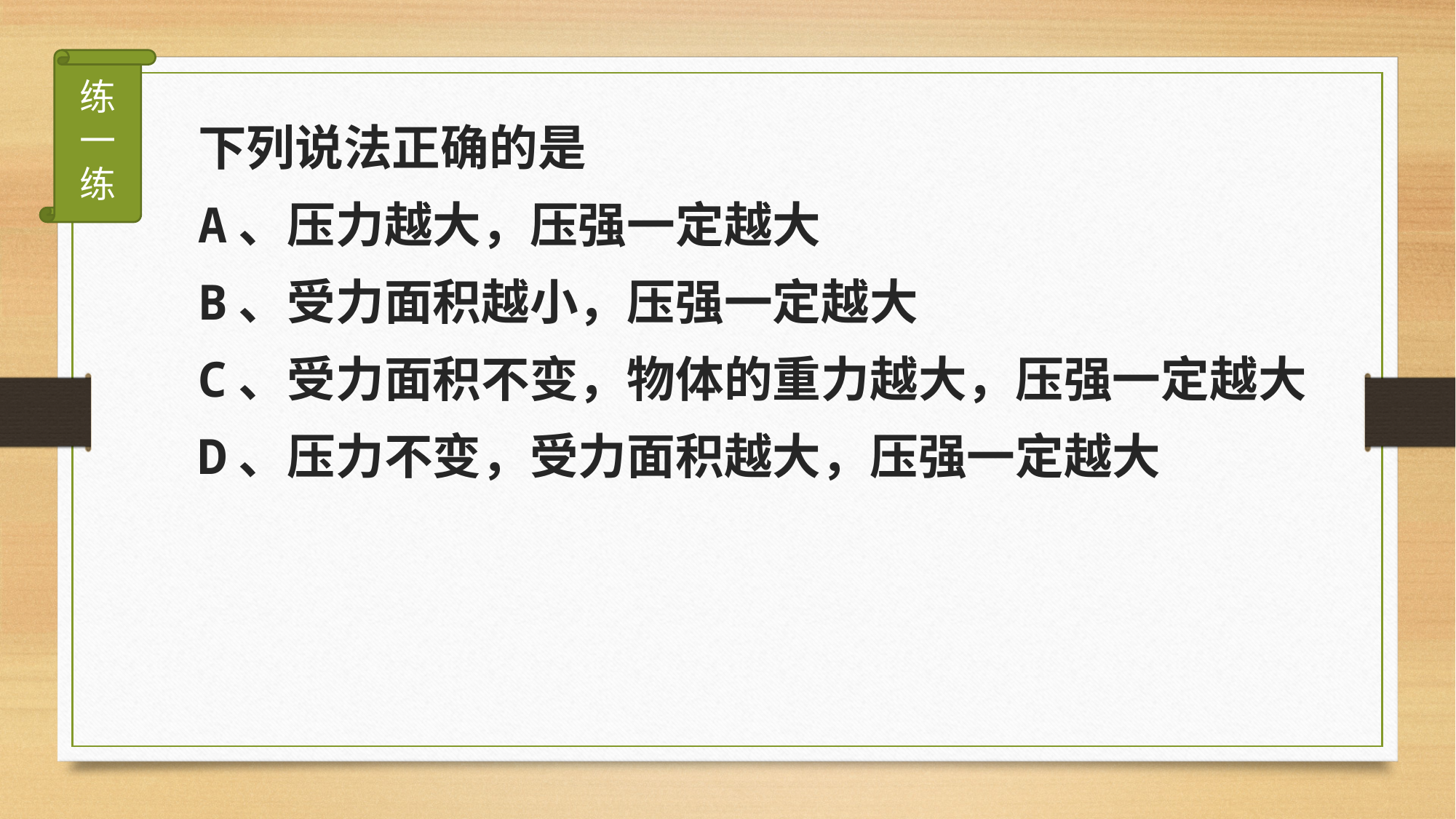

练一练
下列说法正确的是
A、压力越大，压强一定越大
B、受力面积越小，压强一定越大
C、受力面积不变，物体的重力越大，压强一定越大
D、压力不变，受力面积越大，压强一定越大